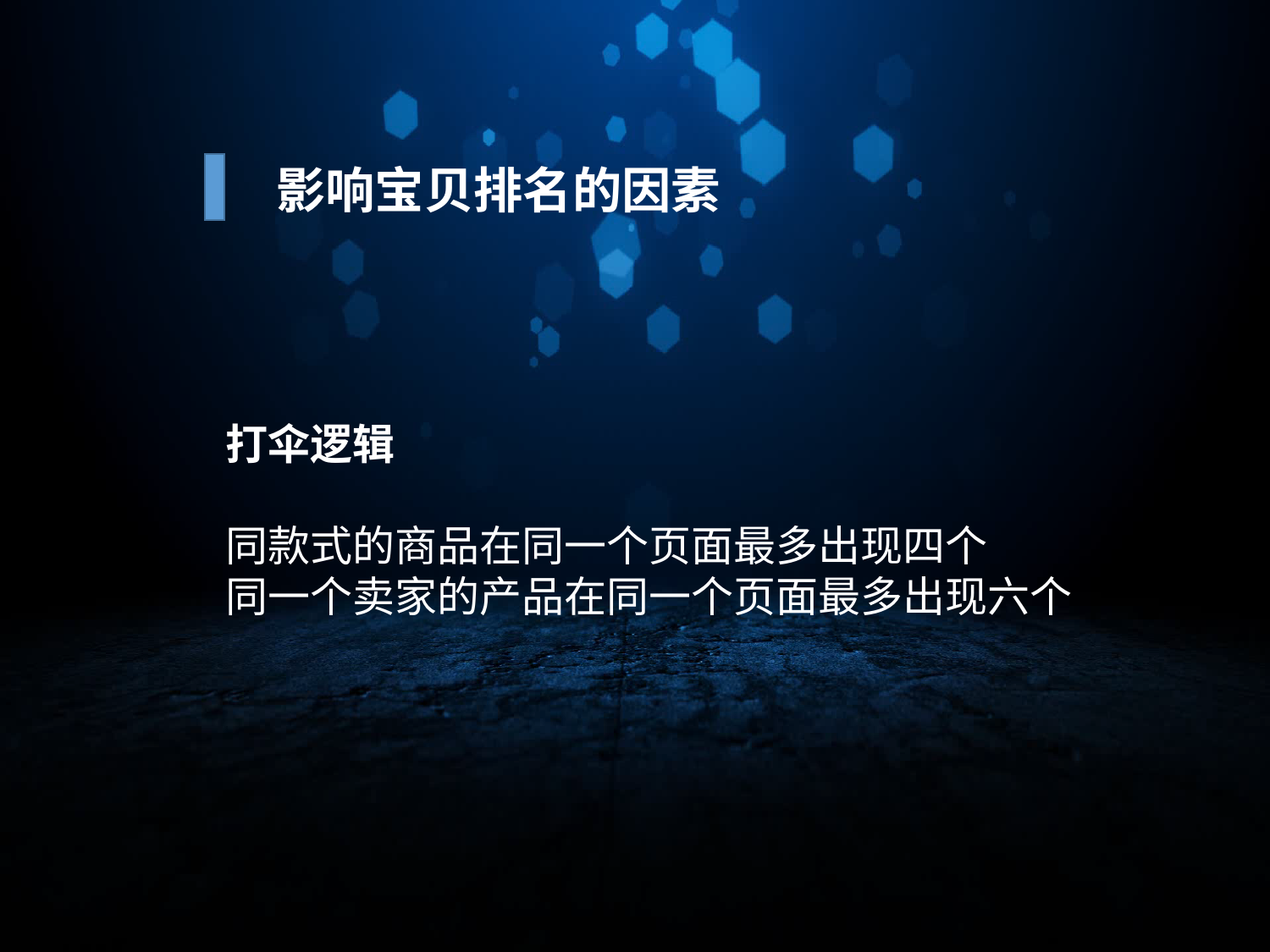

影响宝贝排名的因素

打伞逻辑

同款式的商品在同一个页面最多出现四个
同一个卖家的产品在同一个页面最多出现六个